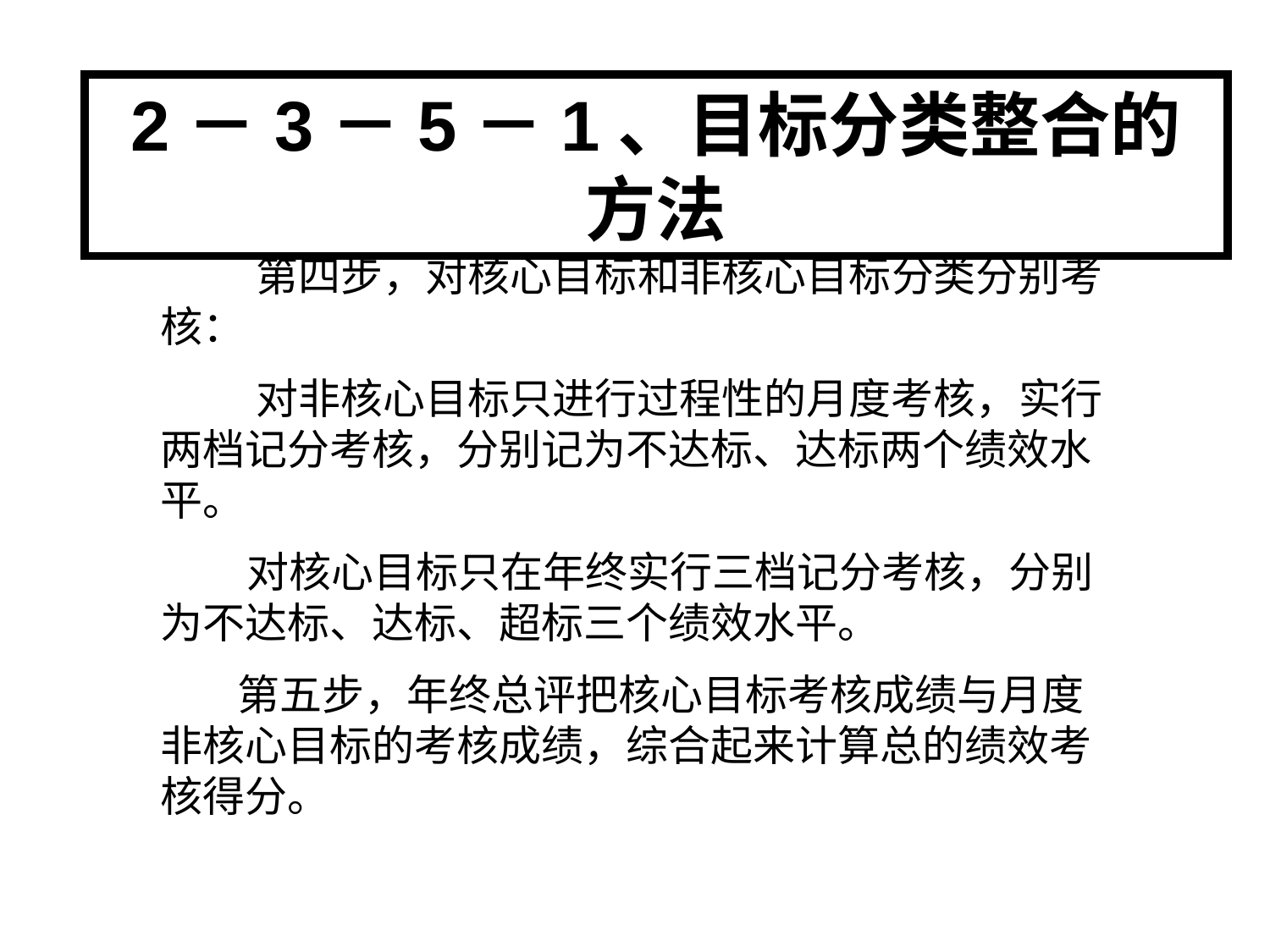

2－3－5－1、目标分类整合的方法
         第四步，对核心目标和非核心目标分类分别考核：
         对非核心目标只进行过程性的月度考核，实行两档记分考核，分别记为不达标、达标两个绩效水平。
        对核心目标只在年终实行三档记分考核，分别为不达标、达标、超标三个绩效水平。
       第五步，年终总评把核心目标考核成绩与月度非核心目标的考核成绩，综合起来计算总的绩效考核得分。